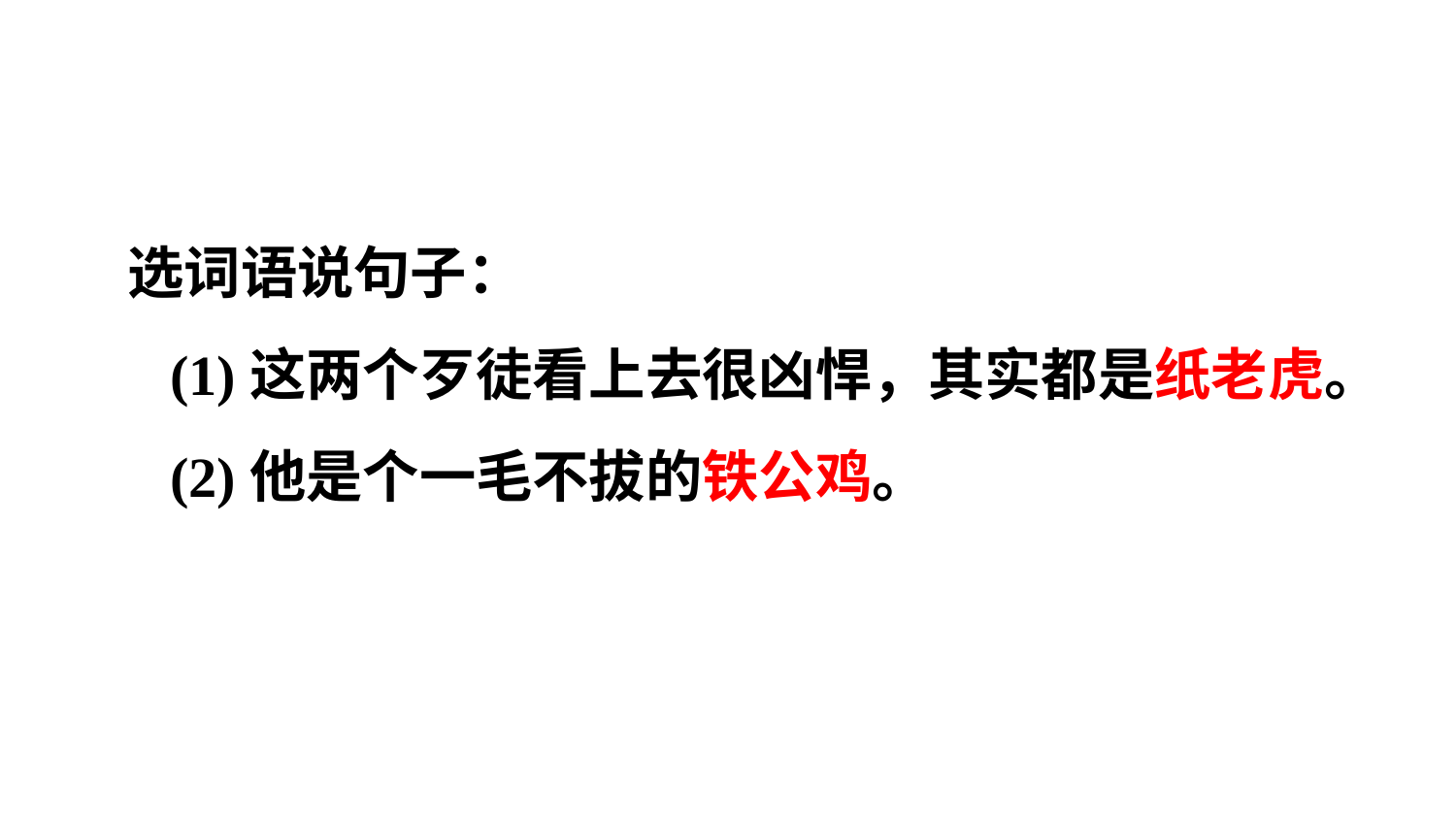

选词语说句子：
   (1)这两个歹徒看上去很凶悍，其实都是纸老虎。
   (2)他是个一毛不拔的铁公鸡。